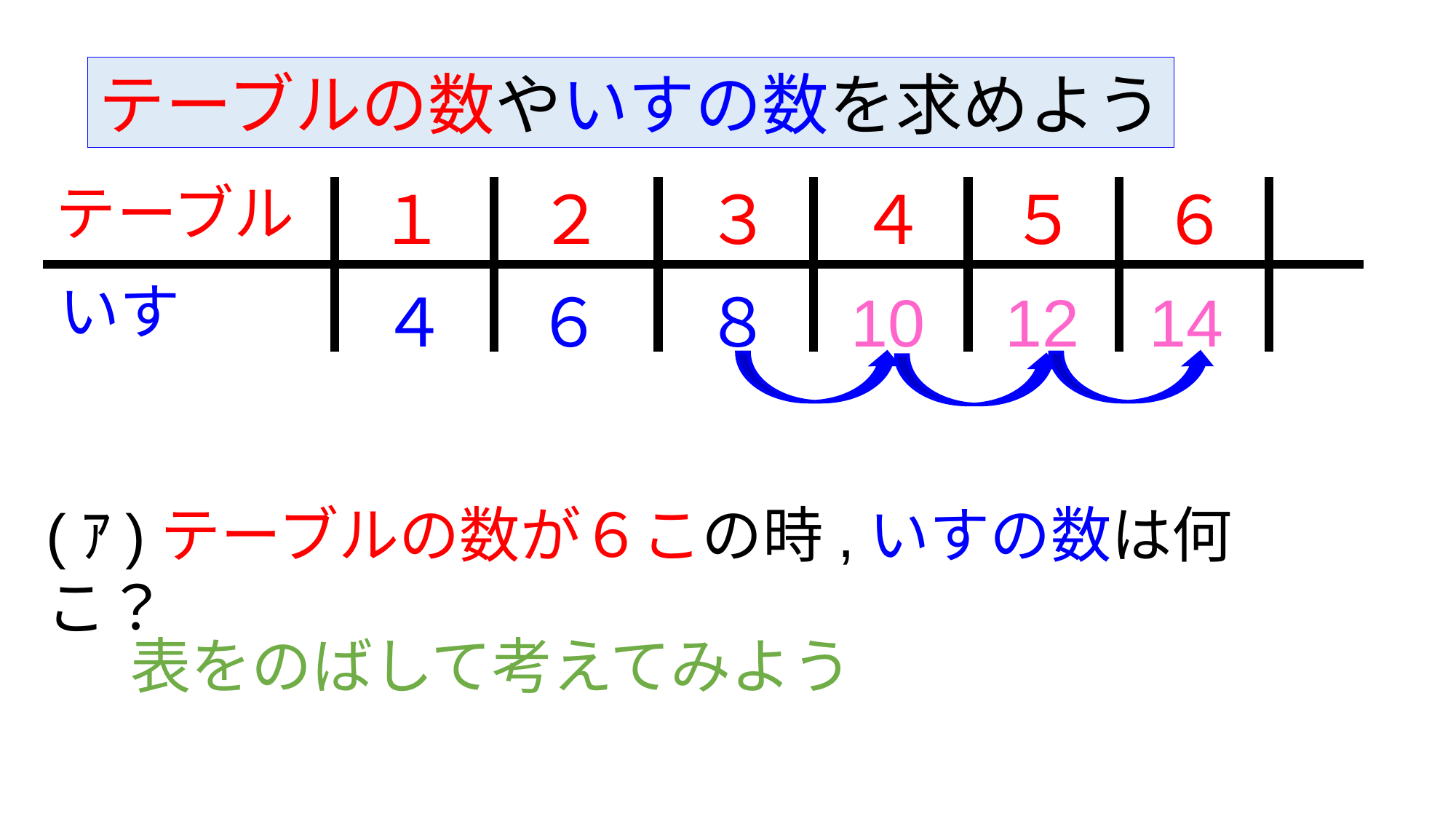

テーブルの数やいすの数を求めよう
テーブル
１
２
３
４
５
６
いす
８
10
12
14
４
６

(ｱ)テーブルの数が６この時,いすの数は何こ？
表をのばして考えてみよう